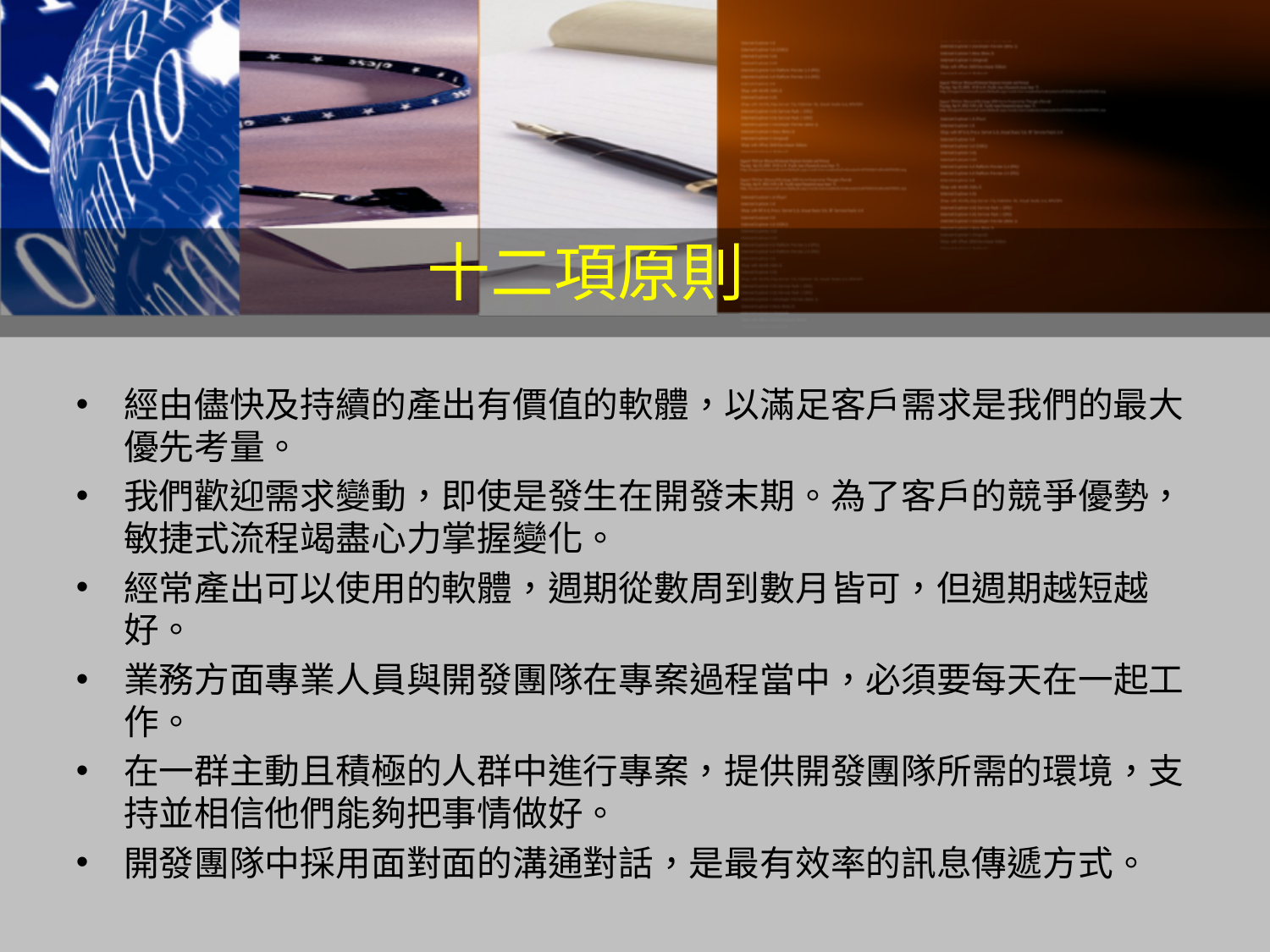

十二項原則
經由儘快及持續的產出有價值的軟體，以滿足客戶需求是我們的最大優先考量。
我們歡迎需求變動，即使是發生在開發末期。為了客戶的競爭優勢，敏捷式流程竭盡心力掌握變化。
經常產出可以使用的軟體，週期從數周到數月皆可，但週期越短越好。
業務方面專業人員與開發團隊在專案過程當中，必須要每天在一起工作。
在一群主動且積極的人群中進行專案，提供開發團隊所需的環境，支持並相信他們能夠把事情做好。
開發團隊中採用面對面的溝通對話，是最有效率的訊息傳遞方式。